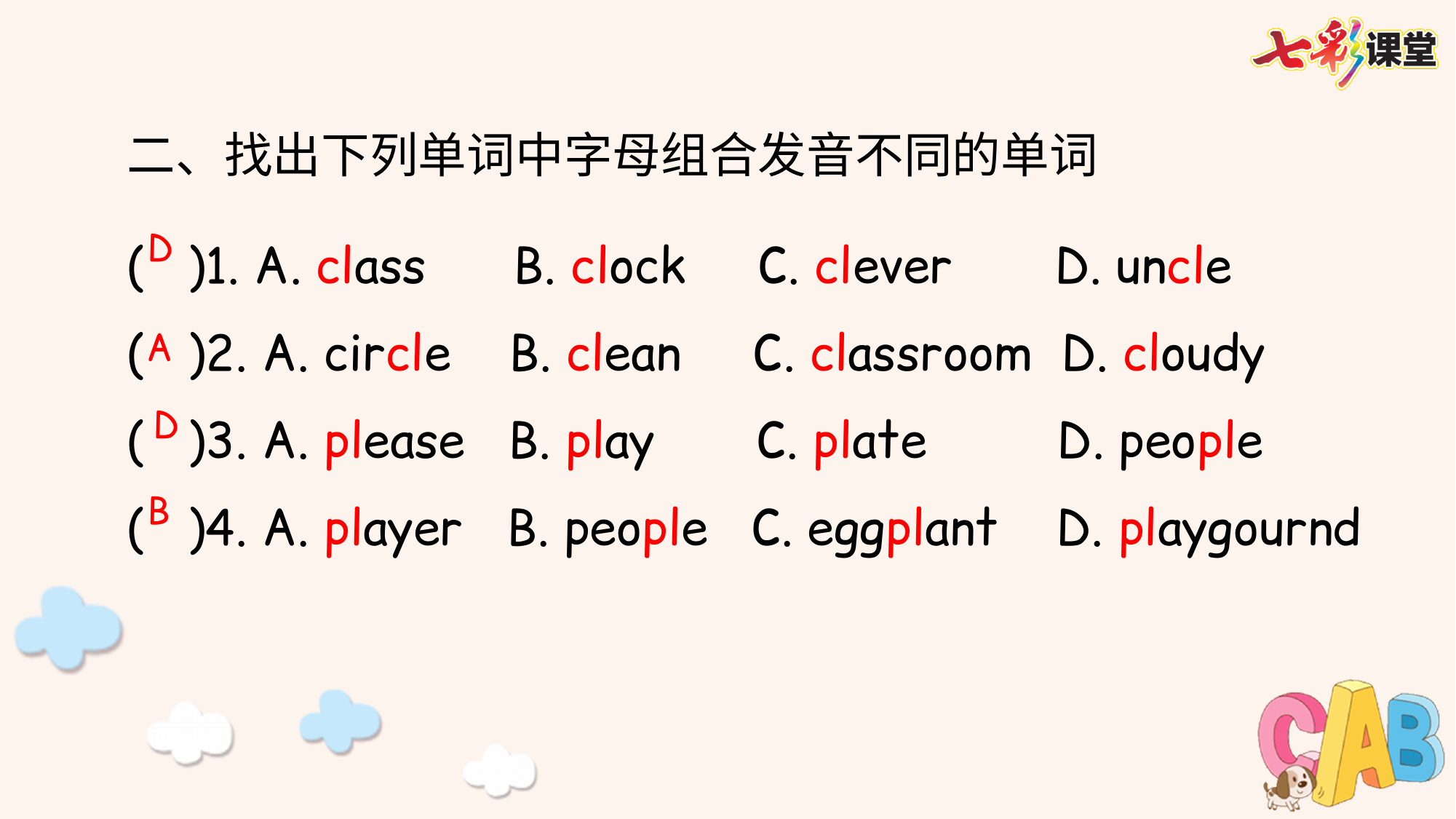

二、找出下列单词中字母组合发音不同的单词
(   )1. A. class      B. clock     C. clever       D. uncle
(   )2. A. circle    B. clean     C. classroom  D. cloudy
(   )3. A. please   B. play       C. plate         D. people
(   )4. A. player   B. people   C. eggplant    D. playgournd
D
A

D
B